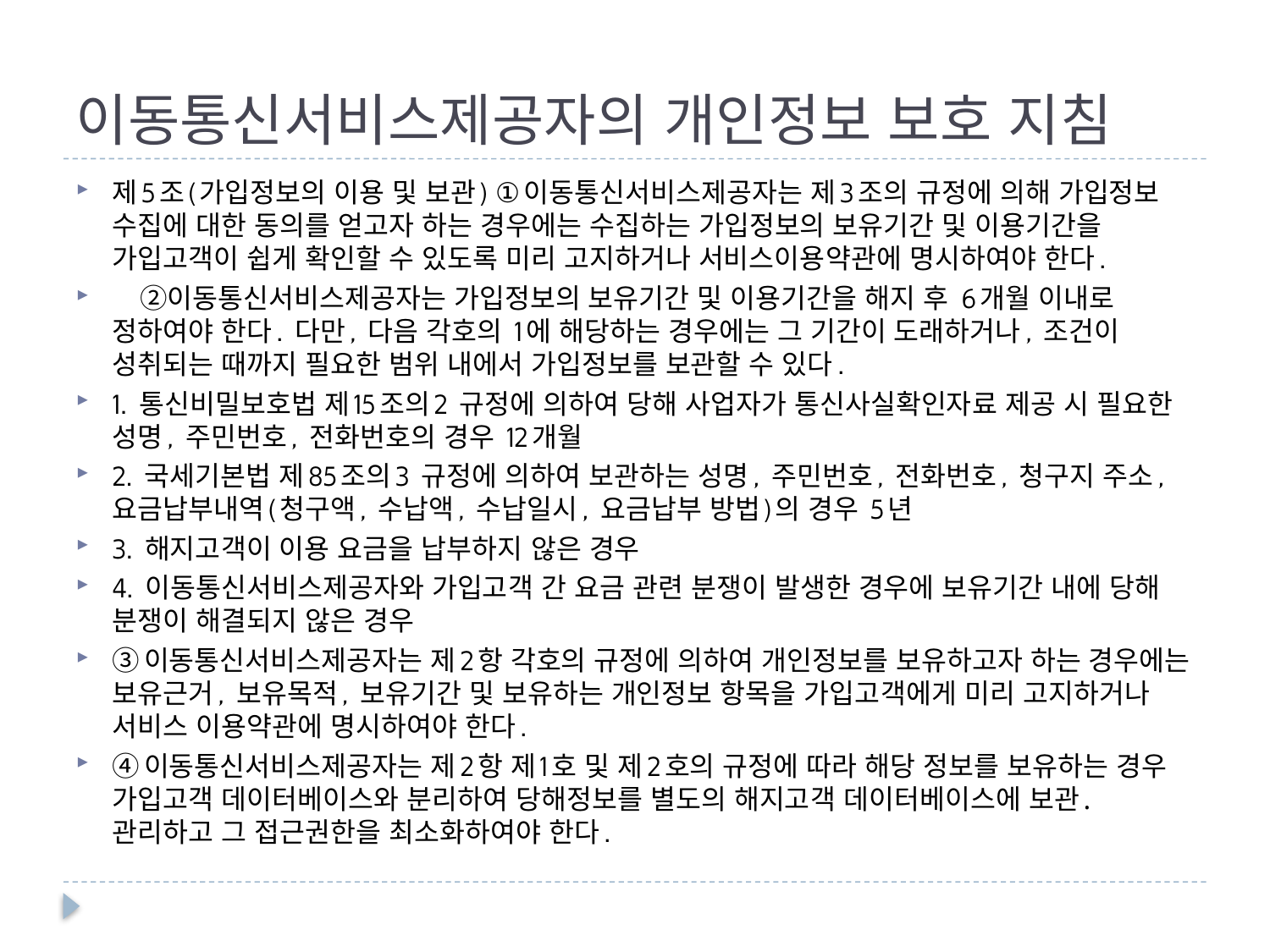

# 이동통신서비스제공자의 개인정보 보호 지침
제5조(가입정보의 이용 및 보관) ①이동통신서비스제공자는 제3조의 규정에 의해 가입정보 수집에 대한 동의를 얻고자 하는 경우에는 수집하는 가입정보의 보유기간 및 이용기간을 가입고객이 쉽게 확인할 수 있도록 미리 고지하거나 서비스이용약관에 명시하여야 한다.
　②이동통신서비스제공자는 가입정보의 보유기간 및 이용기간을 해지 후 6개월 이내로 정하여야 한다. 다만, 다음 각호의 1에 해당하는 경우에는 그 기간이 도래하거나, 조건이 성취되는 때까지 필요한 범위 내에서 가입정보를 보관할 수 있다.
1. 통신비밀보호법 제15조의2 규정에 의하여 당해 사업자가 통신사실확인자료 제공 시 필요한 성명, 주민번호, 전화번호의 경우 12개월
2. 국세기본법 제85조의3 규정에 의하여 보관하는 성명, 주민번호, 전화번호, 청구지 주소, 요금납부내역(청구액, 수납액, 수납일시, 요금납부 방법)의 경우 5년
3. 해지고객이 이용 요금을 납부하지 않은 경우
4. 이동통신서비스제공자와 가입고객 간 요금 관련 분쟁이 발생한 경우에 보유기간 내에 당해 분쟁이 해결되지 않은 경우
③이동통신서비스제공자는 제2항 각호의 규정에 의하여 개인정보를 보유하고자 하는 경우에는 보유근거, 보유목적, 보유기간 및 보유하는 개인정보 항목을 가입고객에게 미리 고지하거나 서비스 이용약관에 명시하여야 한다.
④이동통신서비스제공자는 제2항 제1호 및 제2호의 규정에 따라 해당 정보를 보유하는 경우 가입고객 데이터베이스와 분리하여 당해정보를 별도의 해지고객 데이터베이스에 보관․관리하고 그 접근권한을 최소화하여야 한다.